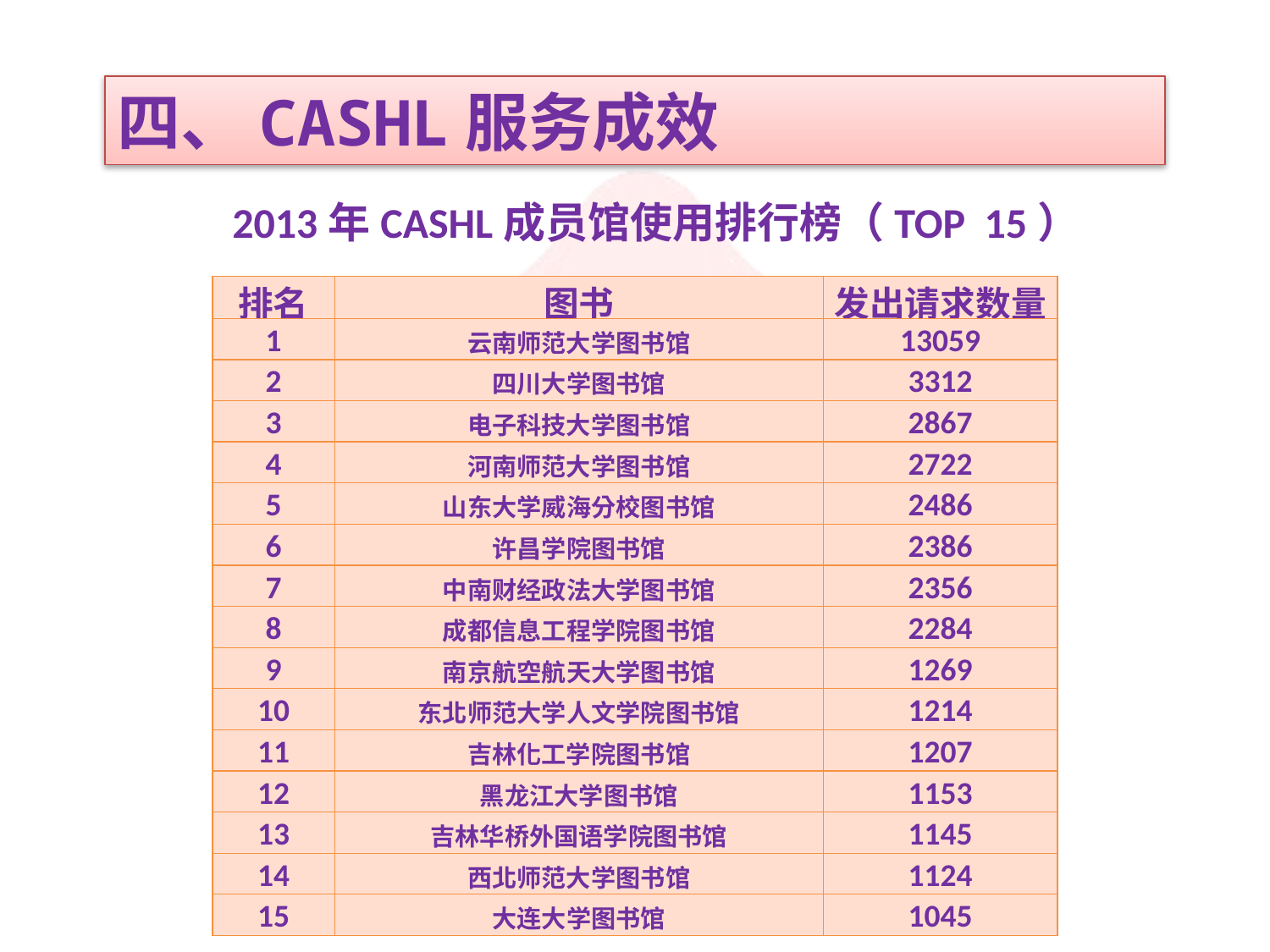

四、CASHL服务成效
2013年CASHL成员馆使用排行榜（TOP  15）
| 排名 | 图书 | 发出请求数量 |
| --- | --- | --- |
| 1 | 云南师范大学图书馆 | 13059 |
| 2 | 四川大学图书馆 | 3312 |
| 3 | 电子科技大学图书馆 | 2867 |
| 4 | 河南师范大学图书馆 | 2722 |
| 5 | 山东大学威海分校图书馆 | 2486 |
| 6 | 许昌学院图书馆 | 2386 |
| 7 | 中南财经政法大学图书馆 | 2356 |
| 8 | 成都信息工程学院图书馆 | 2284 |
| 9 | 南京航空航天大学图书馆 | 1269 |
| 10 | 东北师范大学人文学院图书馆 | 1214 |
| 11 | 吉林化工学院图书馆 | 1207 |
| 12 | 黑龙江大学图书馆 | 1153 |
| 13 | 吉林华桥外国语学院图书馆 | 1145 |
| 14 | 西北师范大学图书馆 | 1124 |
| 15 | 大连大学图书馆 | 1045 |